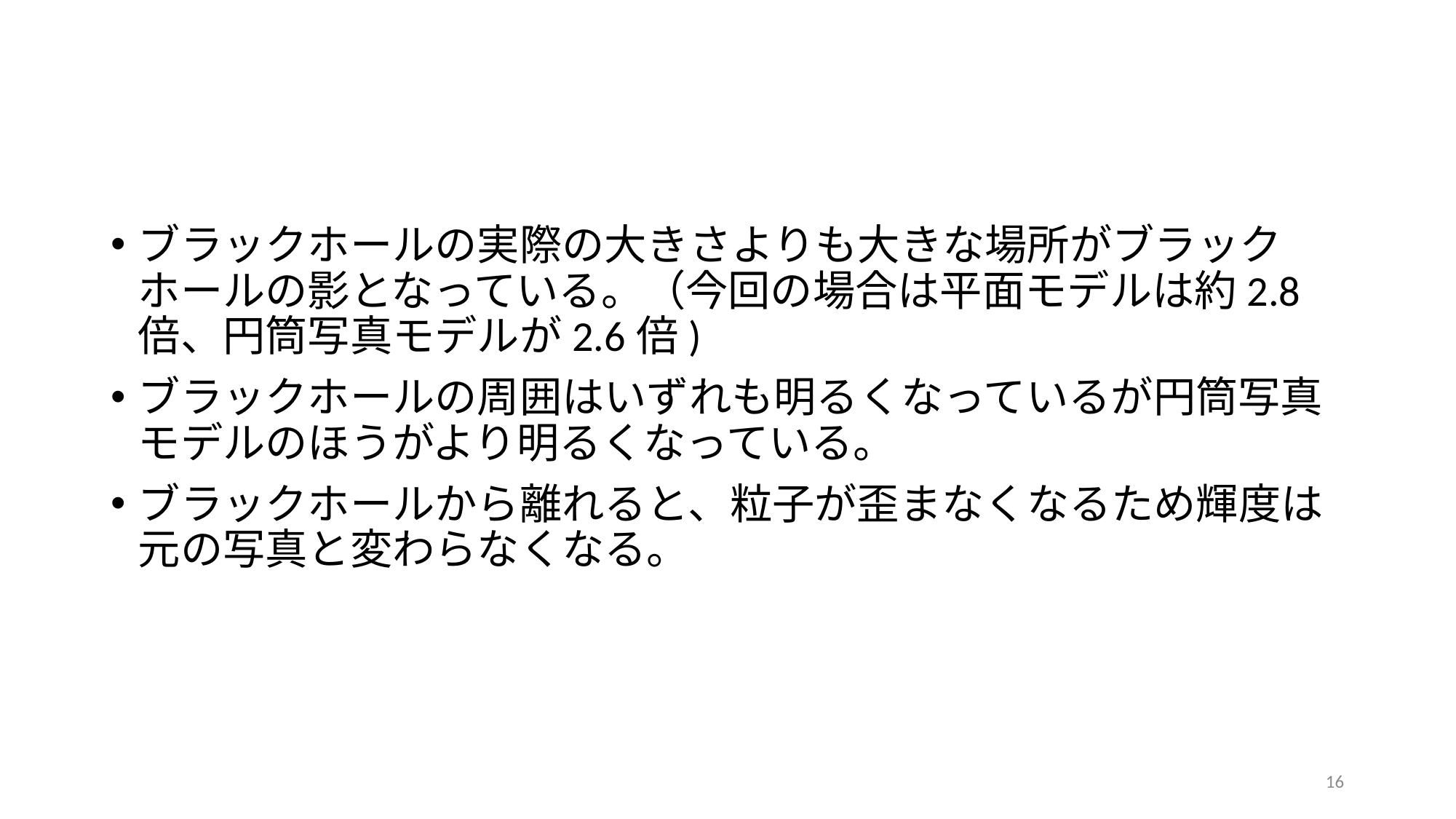

#
ブラックホールの実際の大きさよりも大きな場所がブラックホールの影となっている。（今回の場合は平面モデルは約2.8倍、円筒写真モデルが2.6倍)
ブラックホールの周囲はいずれも明るくなっているが円筒写真モデルのほうがより明るくなっている。
ブラックホールから離れると、粒子が歪まなくなるため輝度は元の写真と変わらなくなる。

16